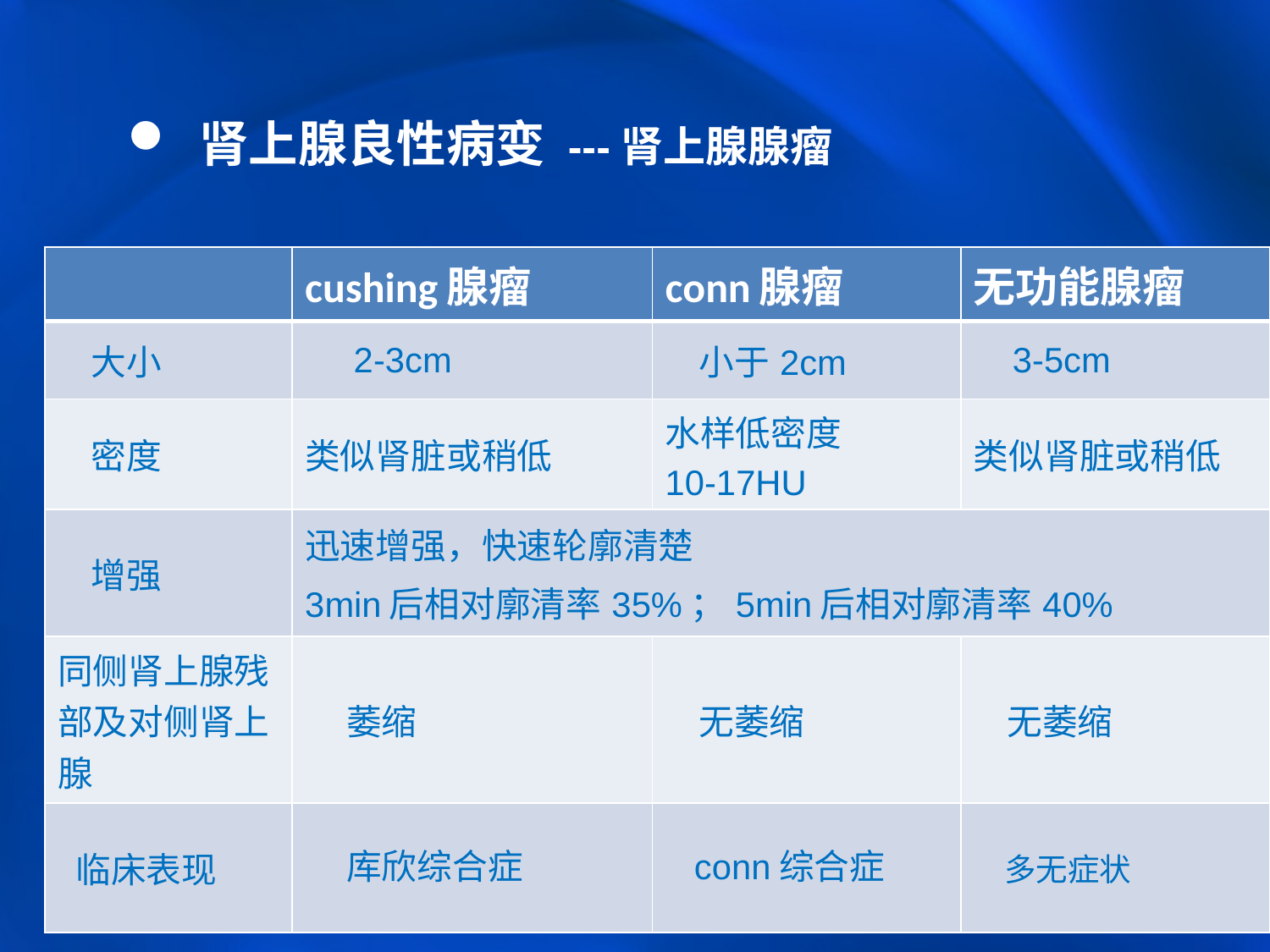

肾上腺良性病变 ---肾上腺腺瘤
|  | cushing腺瘤 | conn腺瘤 | 无功能腺瘤 |
| --- | --- | --- | --- |
| 大小 | 2-3cm | 小于2cm | 3-5cm |
| 密度 | 类似肾脏或稍低 | 水样低密度 10-17HU | 类似肾脏或稍低 |
| 增强 | 迅速增强，快速轮廓清楚 3min后相对廓清率35%；5min后相对廓清率40% |  |  |
| 同侧肾上腺残部及对侧肾上腺 | 萎缩 | 无萎缩 | 无萎缩 |
| 临床表现 | 库欣综合症 | conn综合症 | 多无症状 |